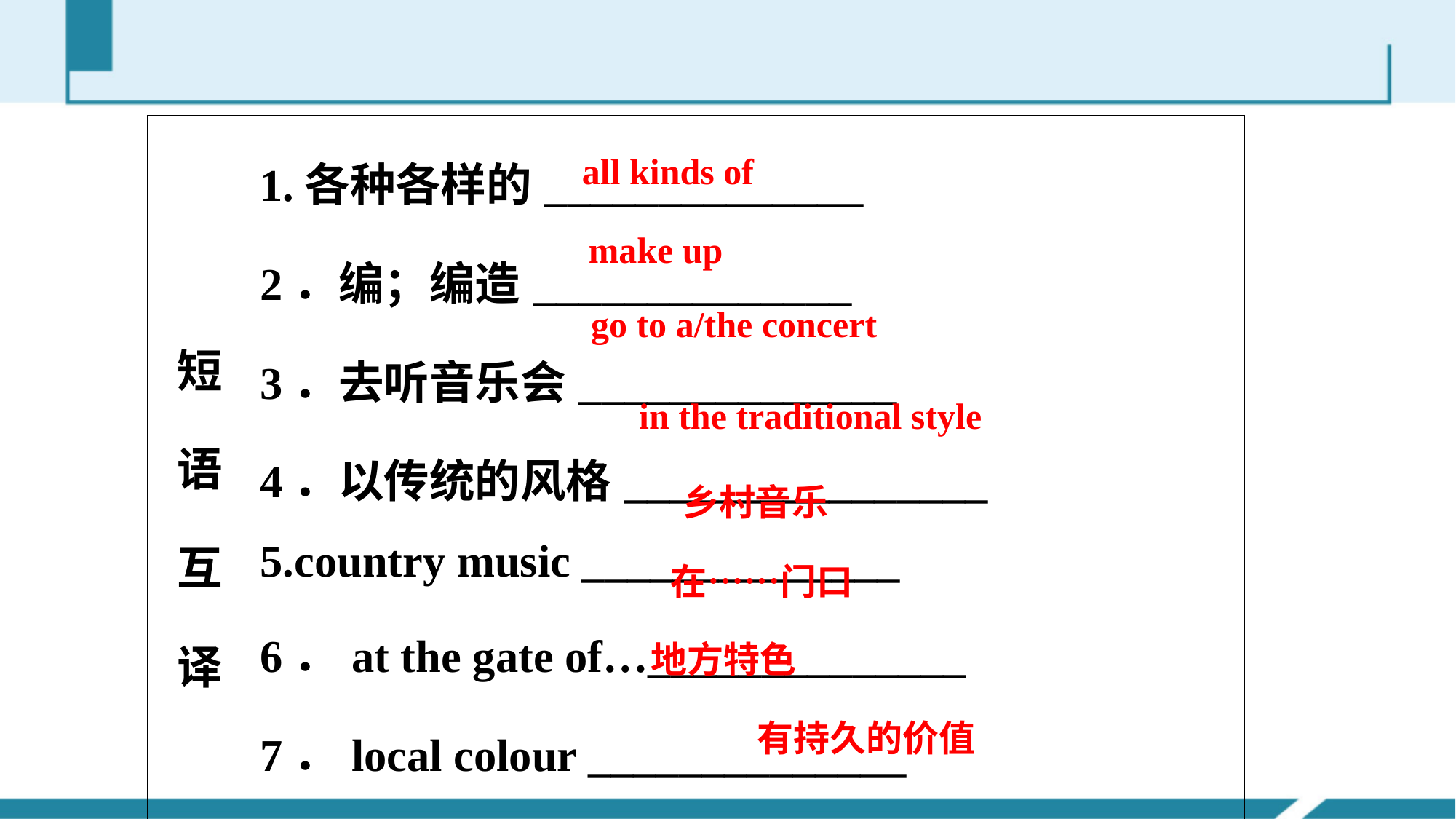

| 短语互译 | 1.各种各样的\_\_\_\_\_\_\_\_\_\_\_\_\_\_ 2．编；编造\_\_\_\_\_\_\_\_\_\_\_\_\_\_ 3．去听音乐会\_\_\_\_\_\_\_\_\_\_\_\_\_\_ 4．以传统的风格\_\_\_\_\_\_\_\_\_\_\_\_\_\_\_\_ 5.country music \_\_\_\_\_\_\_\_\_\_\_\_\_\_ 6．at the gate of…\_\_\_\_\_\_\_\_\_\_\_\_\_\_ 7．local colour \_\_\_\_\_\_\_\_\_\_\_\_\_\_ 8．have a lasting value \_\_\_\_\_\_\_\_\_\_\_\_\_\_ |
| --- | --- |
all kinds of
make up
go to a/the concert
in the traditional style
乡村音乐
在……门口
地方特色
有持久的价值